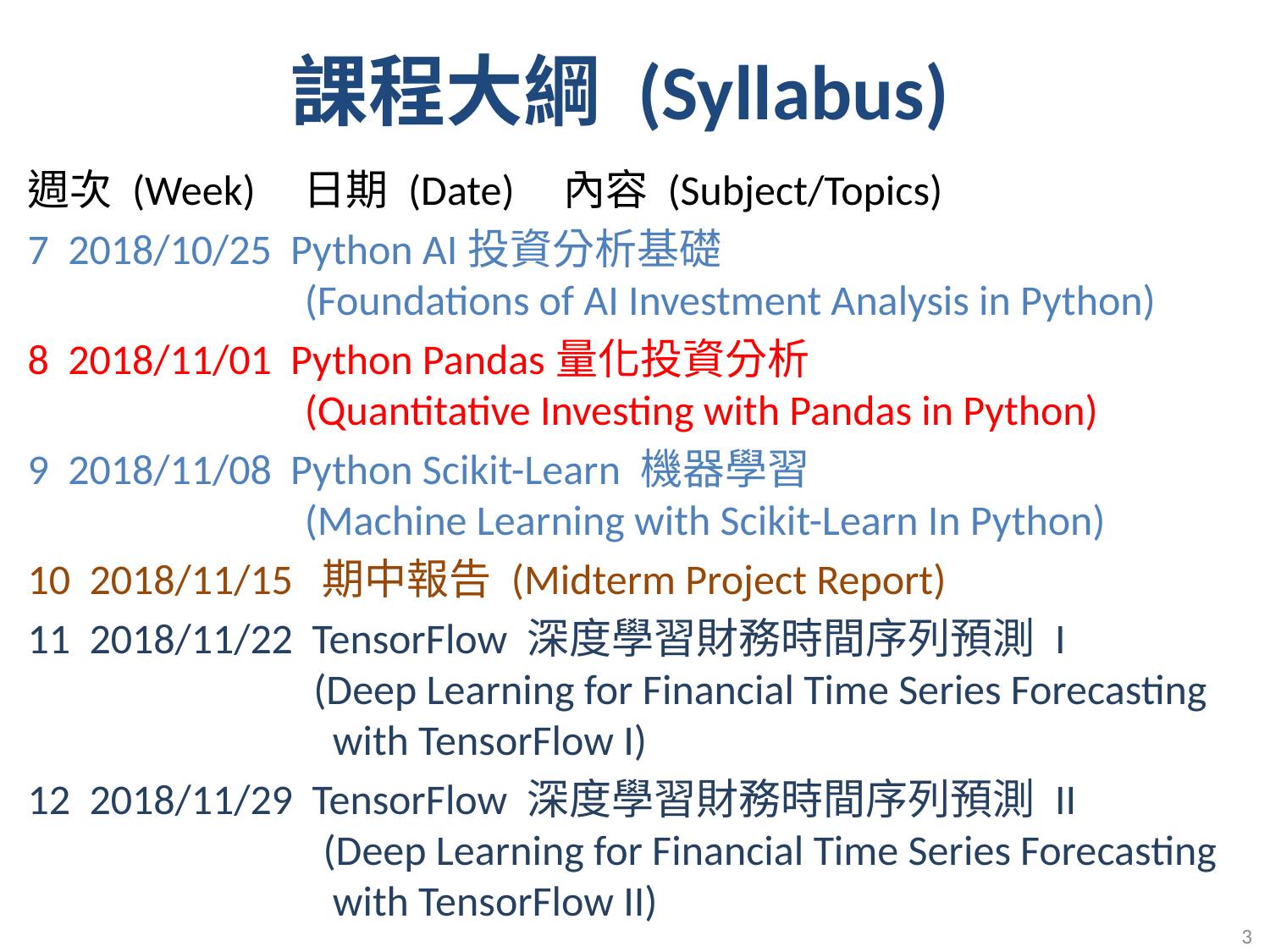

課程大綱 (Syllabus)
週次 (Week)    日期 (Date)    內容 (Subject/Topics)
7  2018/10/25  Python AI投資分析基礎
                       (Foundations of AI Investment Analysis in Python)
8  2018/11/01  Python Pandas量化投資分析
                       (Quantitative Investing with Pandas in Python)
9  2018/11/08  Python Scikit-Learn 機器學習
                       (Machine Learning with Scikit-Learn In Python)
10  2018/11/15  期中報告 (Midterm Project Report)
11  2018/11/22  TensorFlow 深度學習財務時間序列預測 I
                         (Deep Learning for Financial Time Series Forecasting
                           with TensorFlow I)
12  2018/11/29  TensorFlow 深度學習財務時間序列預測 II
                          (Deep Learning for Financial Time Series Forecasting
                           with TensorFlow II)
3